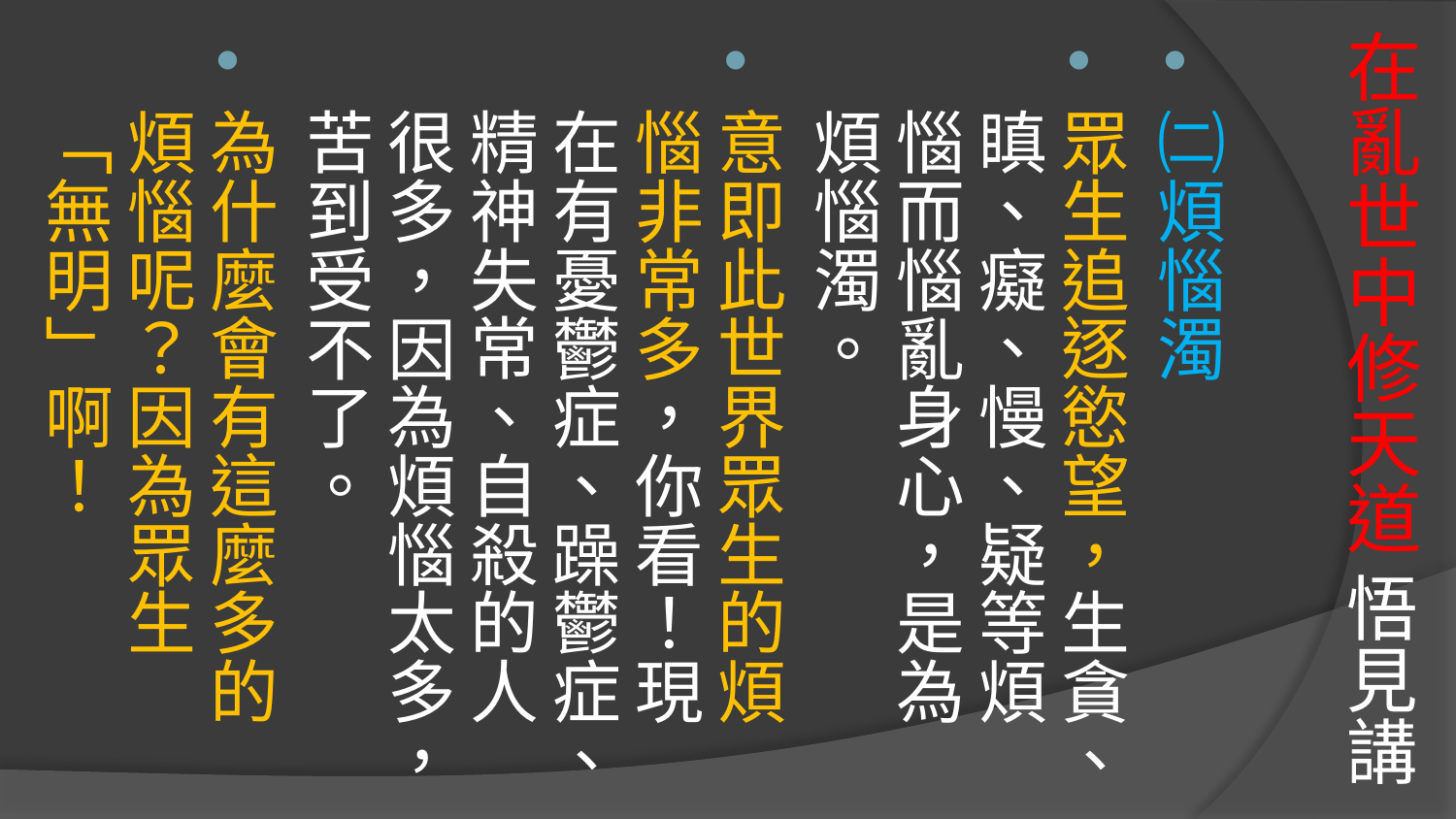

# 在亂世中修天道 悟見講
㈡煩惱濁
眾生追逐慾望，生貪、瞋、癡、慢、疑等煩惱而惱亂身心，是為煩惱濁。
意即此世界眾生的煩惱非常多，你看！現在有憂鬱症、躁鬱症、精神失常、自殺的人很多，因為煩惱太多，苦到受不了。
為什麼會有這麼多的煩惱呢？因為眾生「無明」啊！